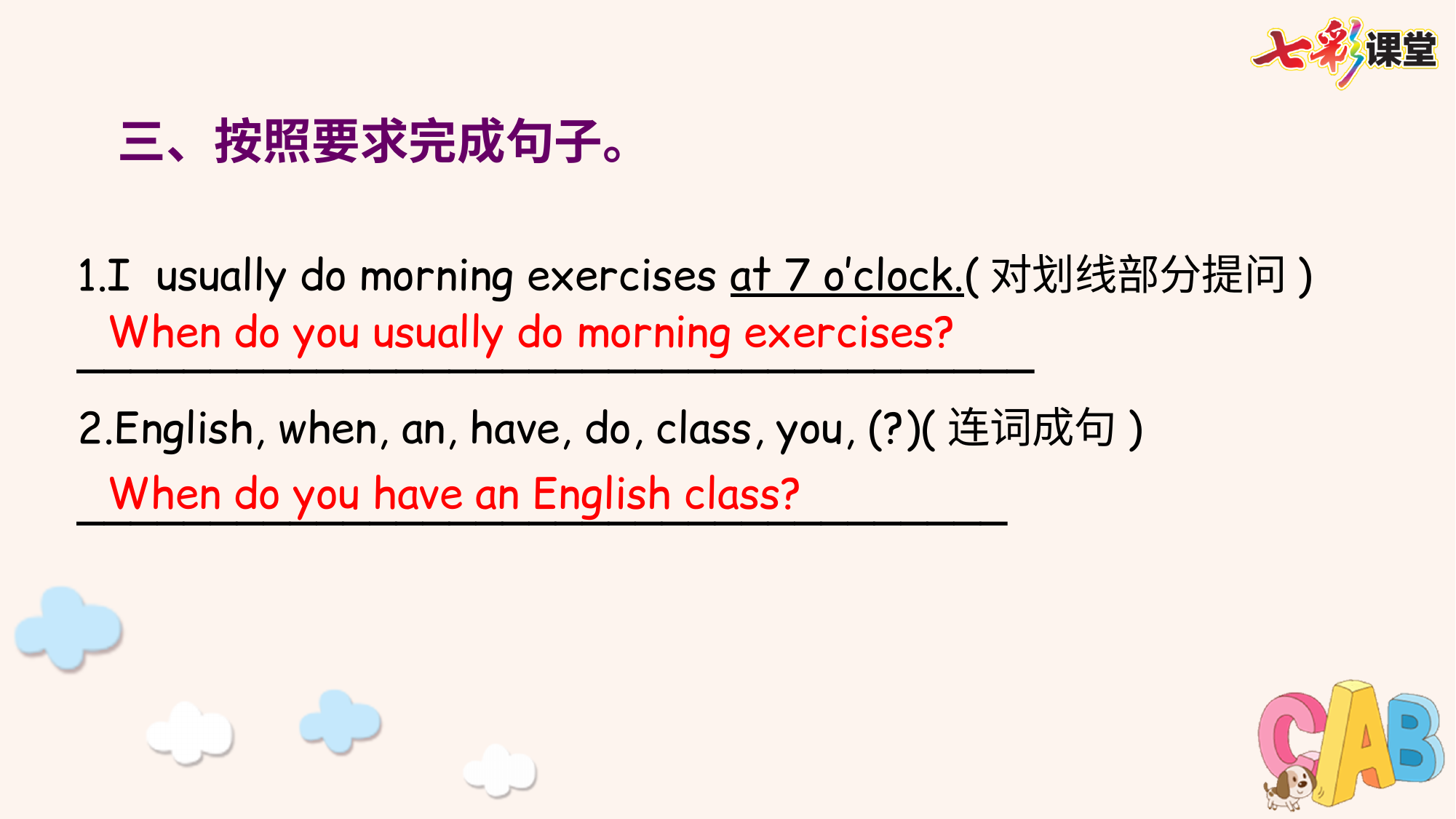

三、按照要求完成句子。
1.I  usually do morning exercises at 7 o’clock.(对划线部分提问)
____________________________________
2.English, when, an, have, do, class, you, (?)(连词成句)
___________________________________
When do you usually do morning exercises?
When do you have an English class?